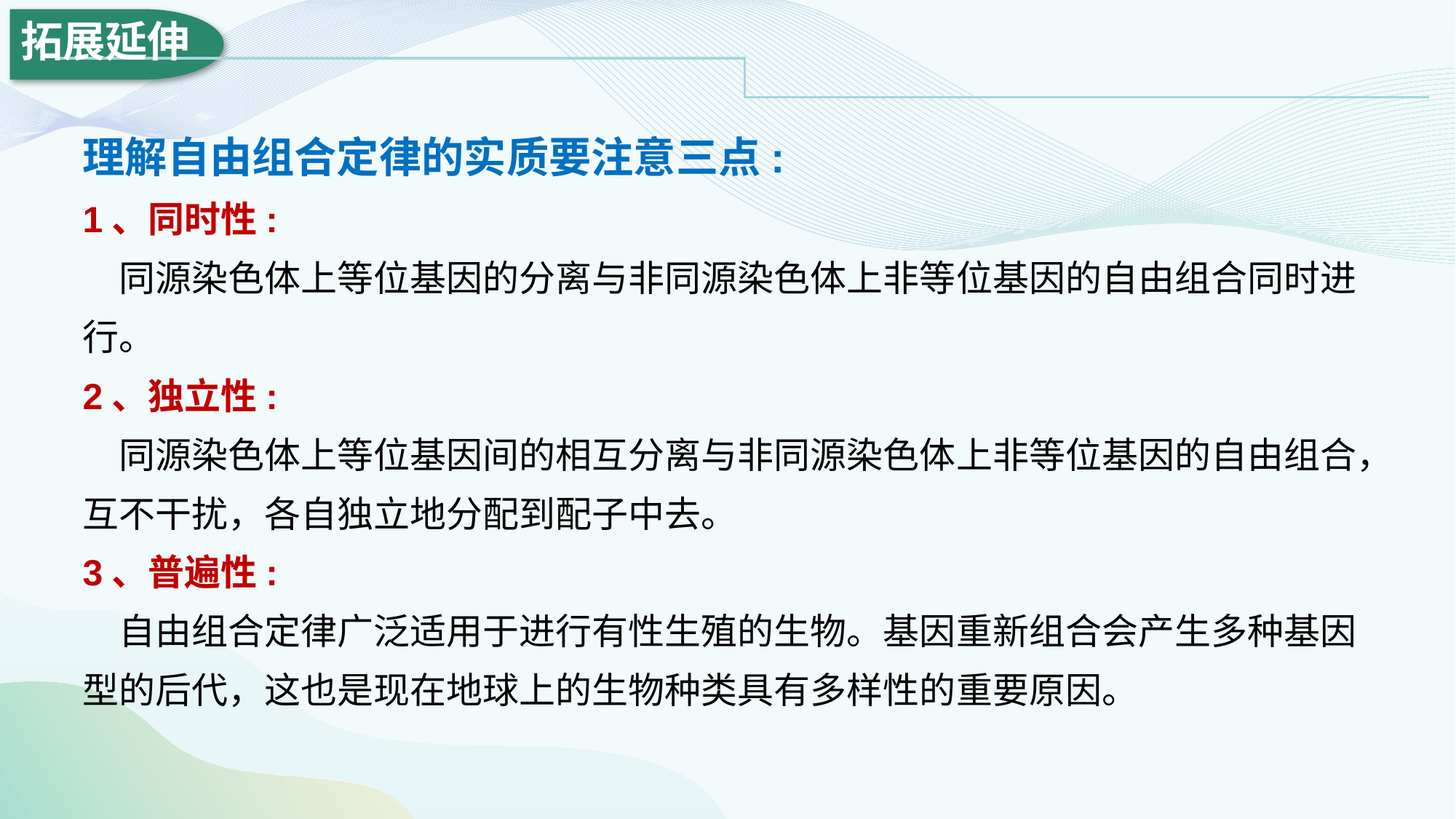

理解自由组合定律的实质要注意三点:
1、同时性:
　同源染色体上等位基因的分离与非同源染色体上非等位基因的自由组合同时进行。
2、独立性:
　同源染色体上等位基因间的相互分离与非同源染色体上非等位基因的自由组合，互不干扰，各自独立地分配到配子中去。
3、普遍性:
　自由组合定律广泛适用于进行有性生殖的生物。基因重新组合会产生多种基因型的后代，这也是现在地球上的生物种类具有多样性的重要原因。